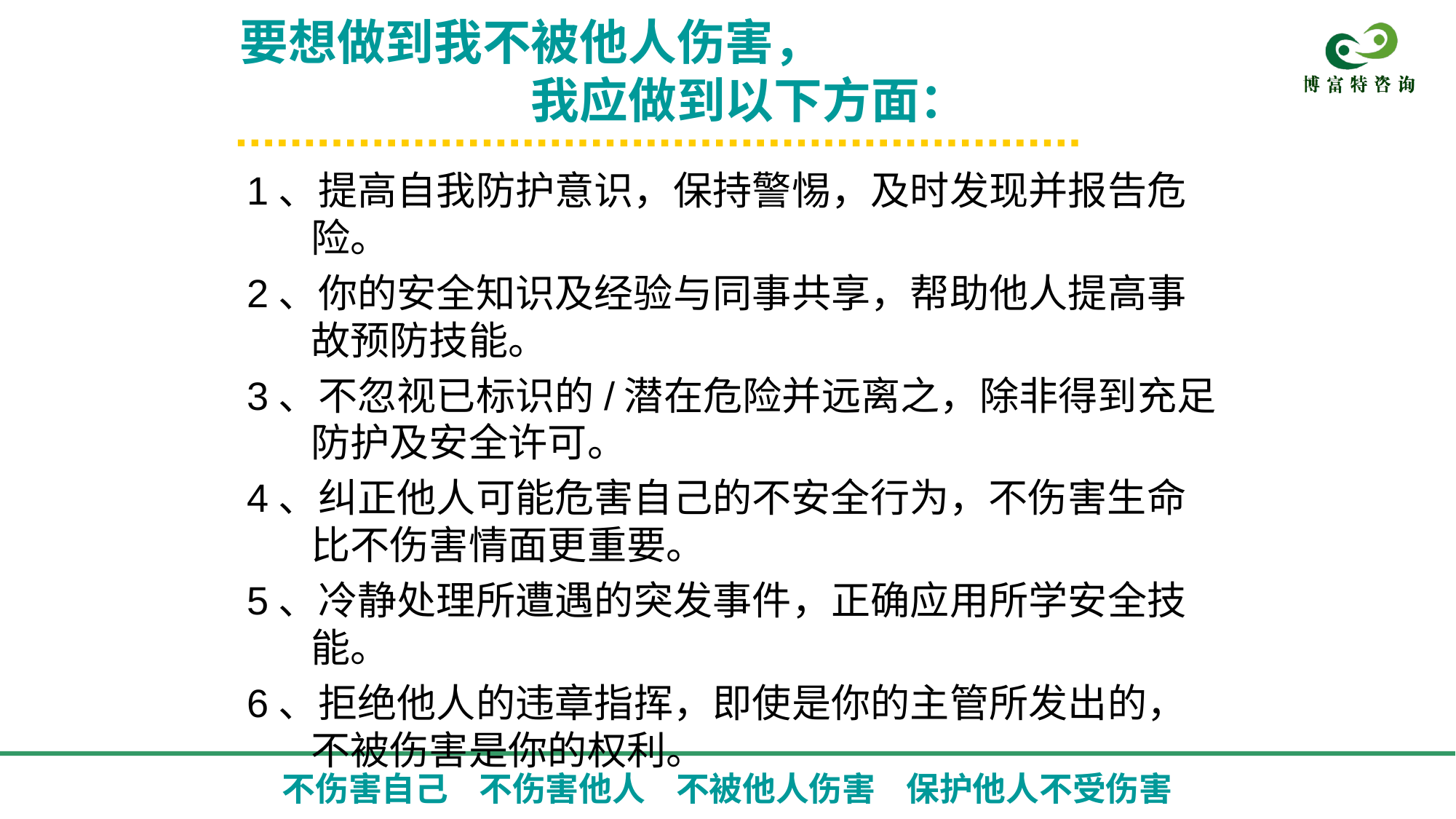

要想做到我不被他人伤害，
　　　　　　我应做到以下方面：

1、提高自我防护意识，保持警惕，及时发现并报告危险。
2、你的安全知识及经验与同事共享，帮助他人提高事故预防技能。
3、不忽视已标识的/潜在危险并远离之，除非得到充足防护及安全许可。
4、纠正他人可能危害自己的不安全行为，不伤害生命比不伤害情面更重要。
5、冷静处理所遭遇的突发事件，正确应用所学安全技能。
6、拒绝他人的违章指挥，即使是你的主管所发出的，不被伤害是你的权利。
不伤害自己    不伤害他人    不被他人伤害    保护他人不受伤害